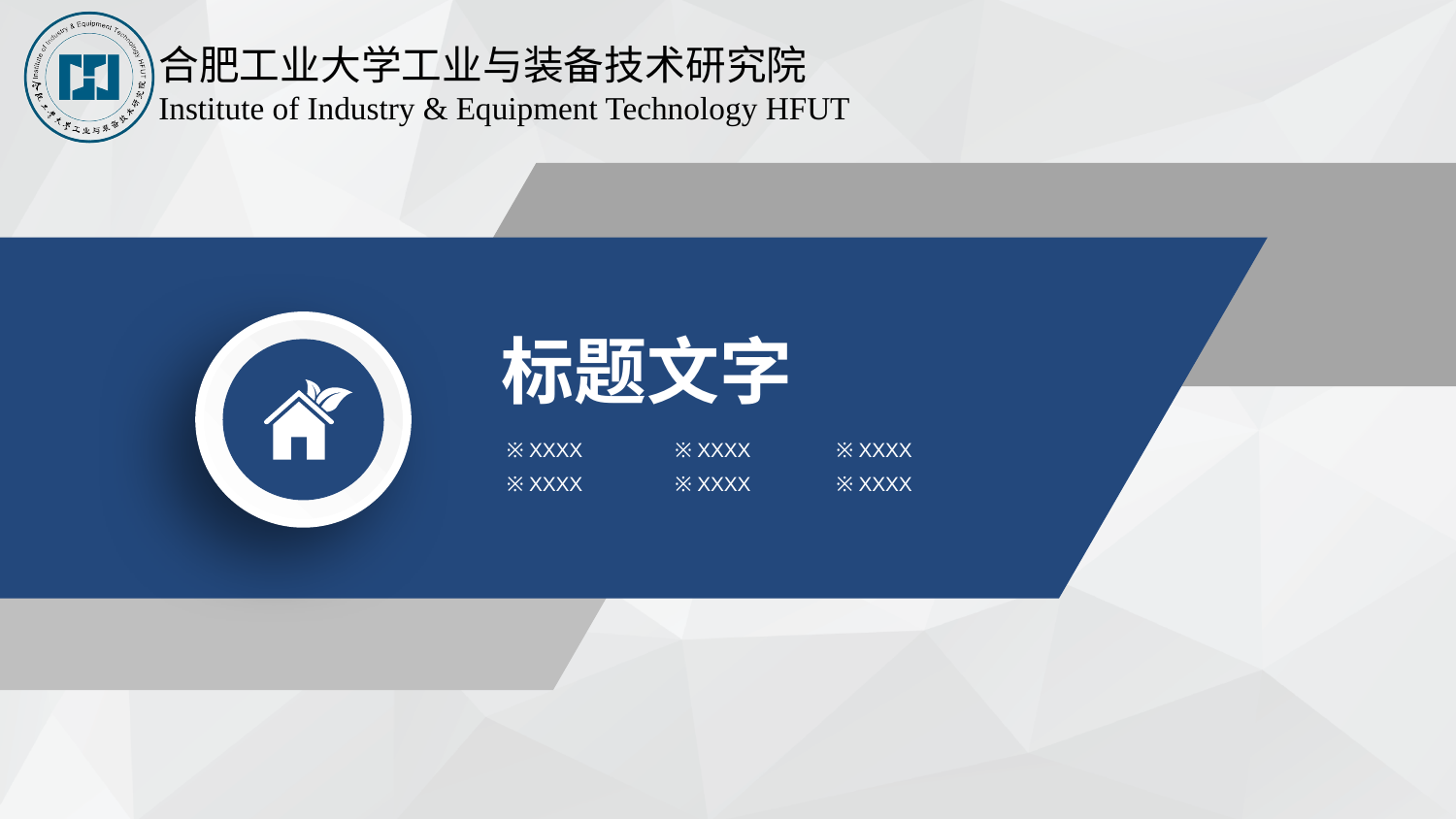

标题文字
※ XXXX
※ XXXX
※ XXXX

※ XXXX
※ XXXX
※ XXXX